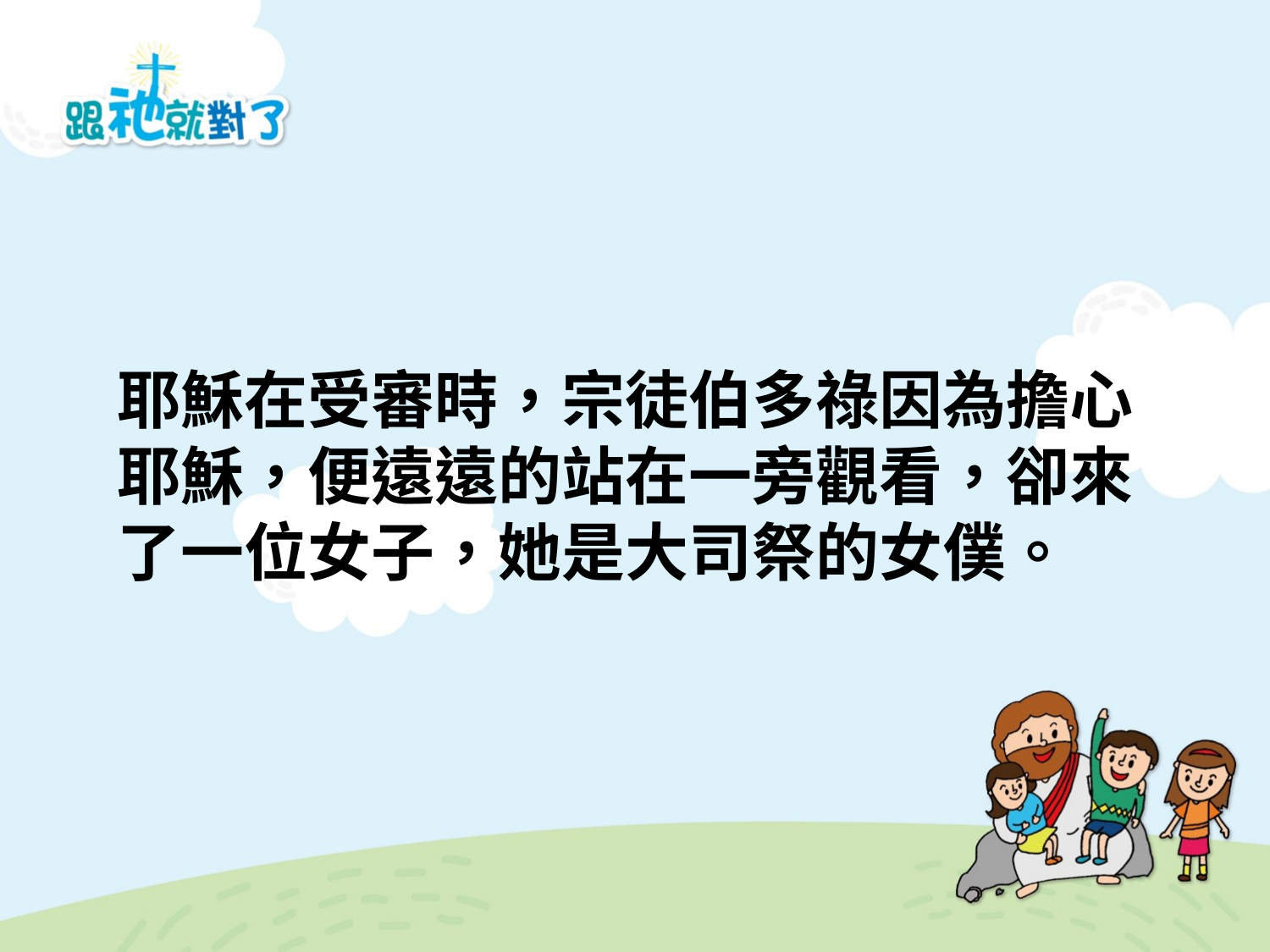

耶穌在受審時，宗徒伯多祿因為擔心耶穌，便遠遠的站在一旁觀看，卻來了一位女子，她是大司祭的女僕。